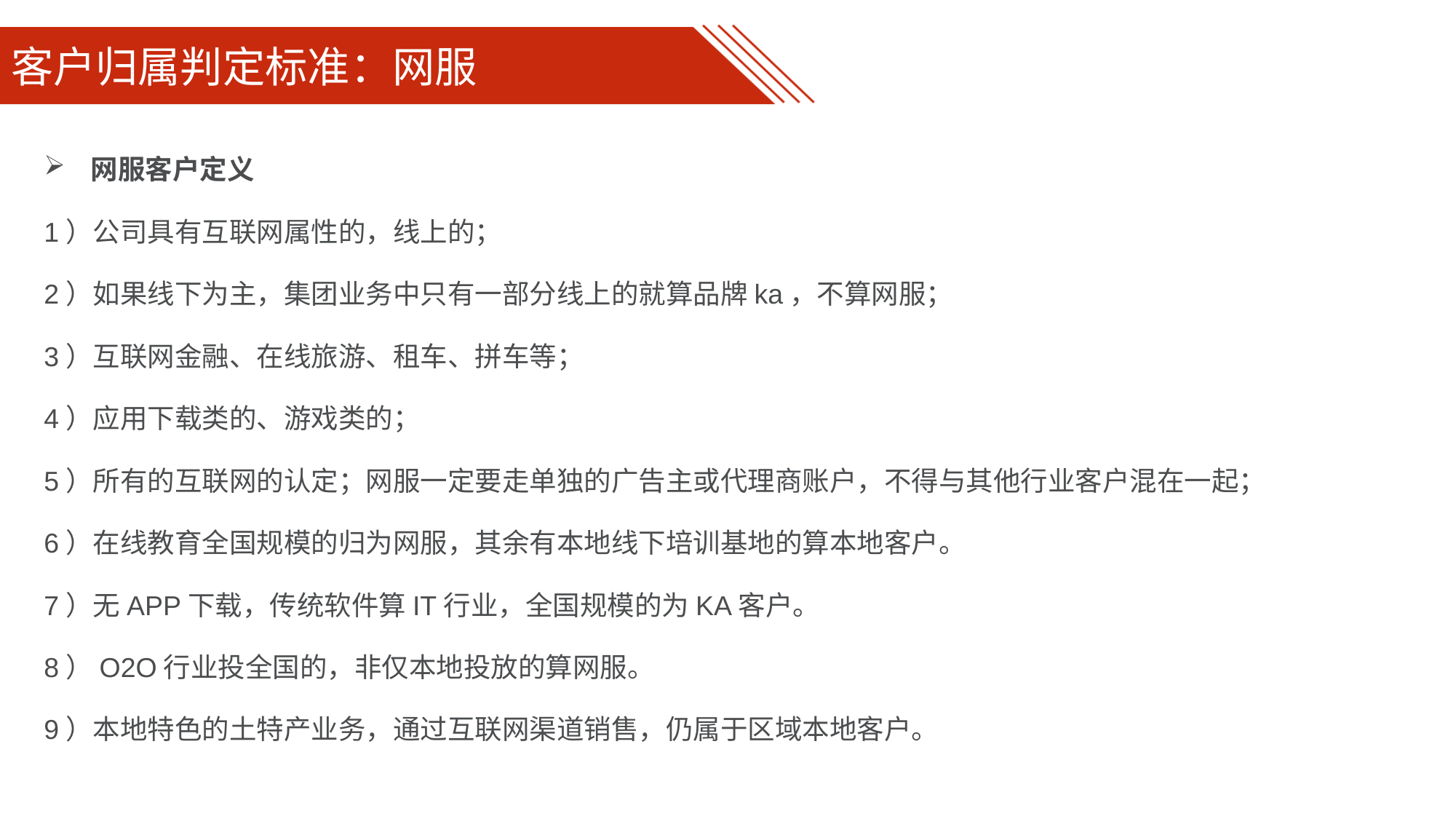

# 客户归属判定标准：网服
 网服客户定义
1）公司具有互联网属性的，线上的；
2）如果线下为主，集团业务中只有一部分线上的就算品牌ka，不算网服；
3）互联网金融、在线旅游、租车、拼车等；
4）应用下载类的、游戏类的；
5）所有的互联网的认定；网服一定要走单独的广告主或代理商账户，不得与其他行业客户混在一起；
6）在线教育全国规模的归为网服，其余有本地线下培训基地的算本地客户。
7）无APP下载，传统软件算IT行业，全国规模的为KA客户。
8）O2O行业投全国的，非仅本地投放的算网服。
9）本地特色的土特产业务，通过互联网渠道销售，仍属于区域本地客户。